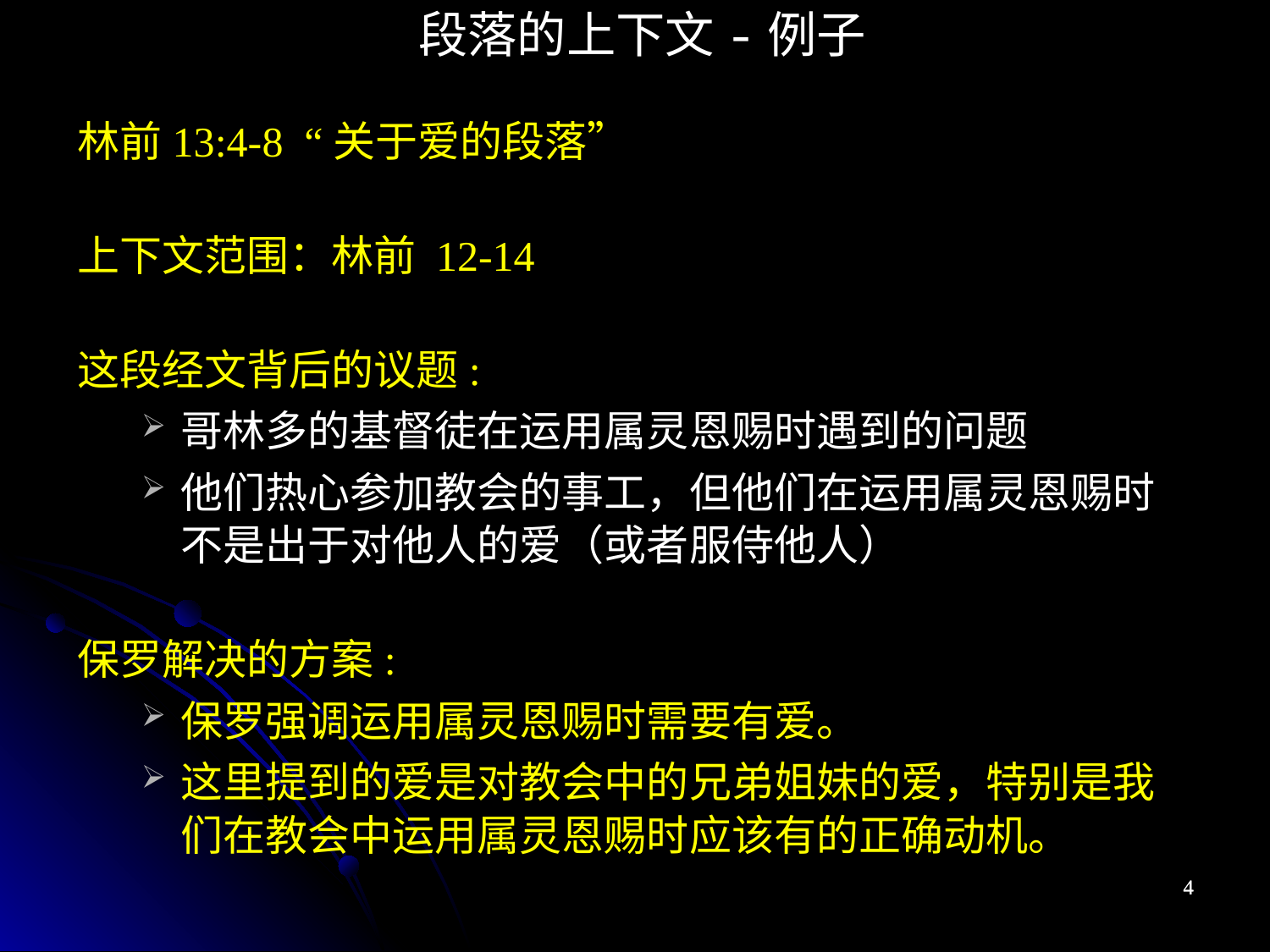

段落的上下文-例子

林前13:4-8  “关于爱的段落”

上下文范围：林前 12-14

这段经文背后的议题:
哥林多的基督徒在运用属灵恩赐时遇到的问题
他们热心参加教会的事工，但他们在运用属灵恩赐时不是出于对他人的爱（或者服侍他人）

保罗解决的方案:
保罗强调运用属灵恩赐时需要有爱。
这里提到的爱是对教会中的兄弟姐妹的爱，特别是我们在教会中运用属灵恩赐时应该有的正确动机。
4
4